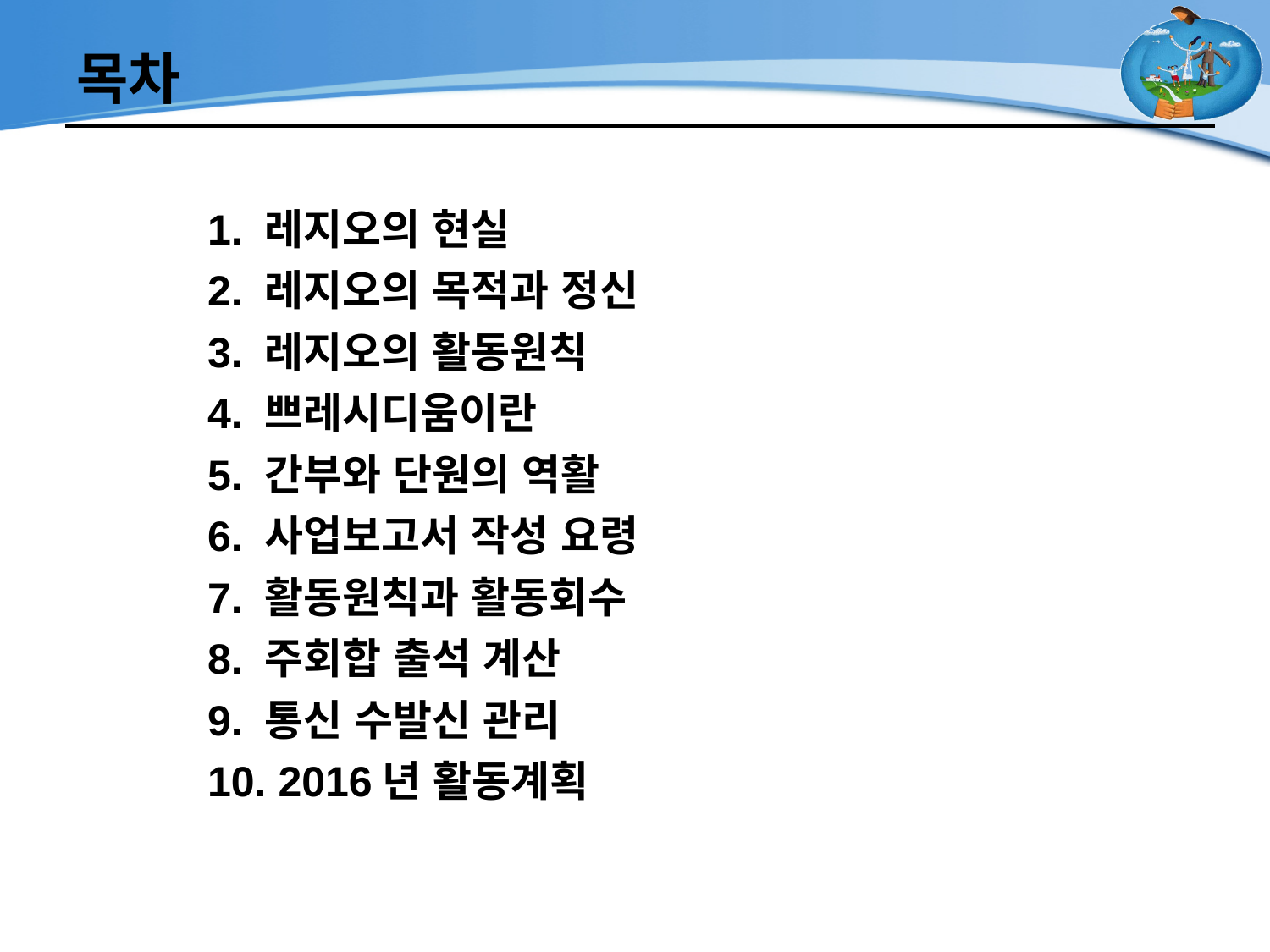

# 목차
1. 레지오의 현실
2. 레지오의 목적과 정신
3. 레지오의 활동원칙
4. 쁘레시디움이란
5. 간부와 단원의 역활
6. 사업보고서 작성 요령
7. 활동원칙과 활동회수
8. 주회합 출석 계산
9. 통신 수발신 관리
10. 2016년 활동계획